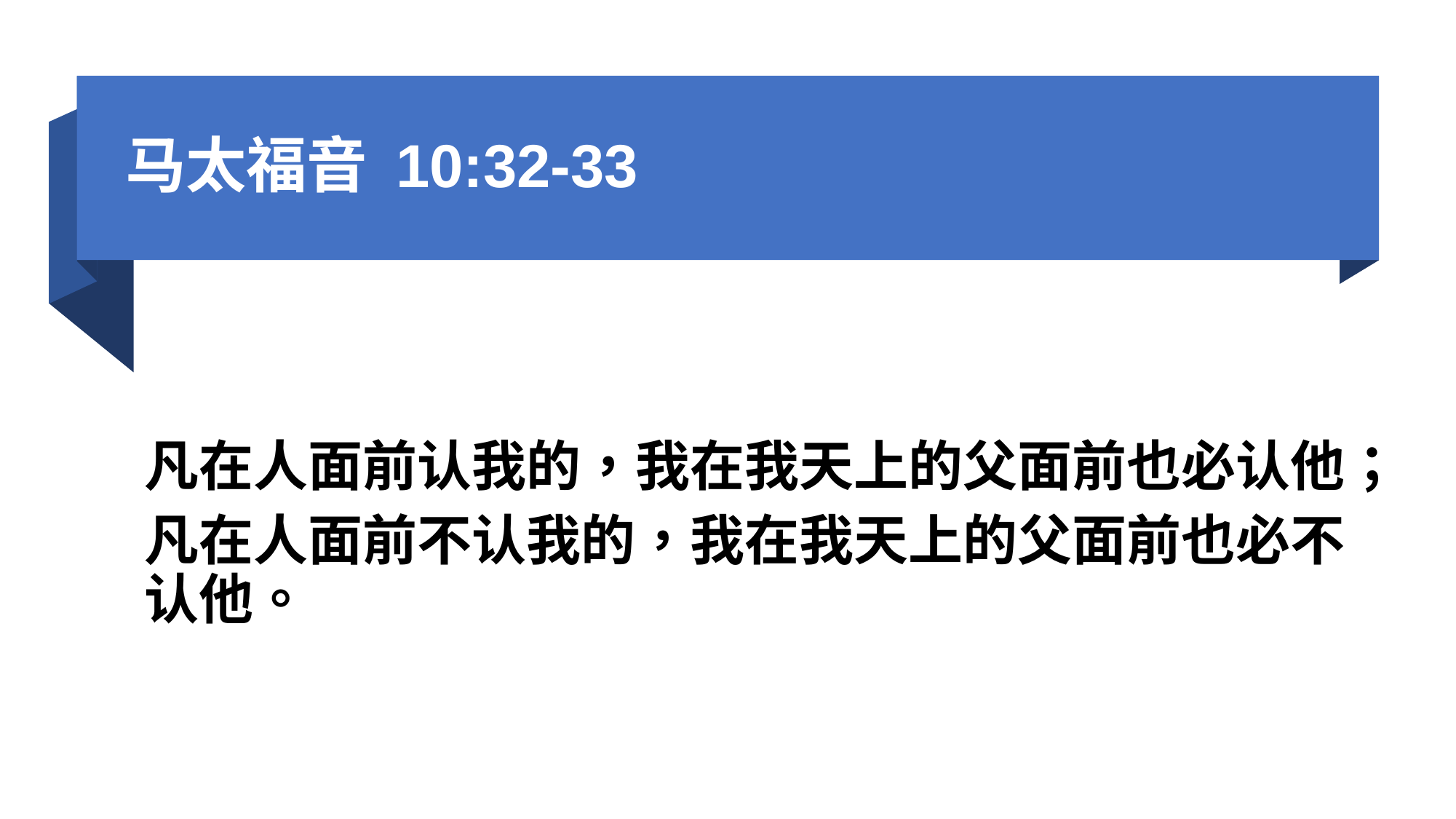

# 马太福音 10:32-33

凡在人面前认我的，我在我天上的父面前也必认他；
凡在人面前不认我的，我在我天上的父面前也必不认他。